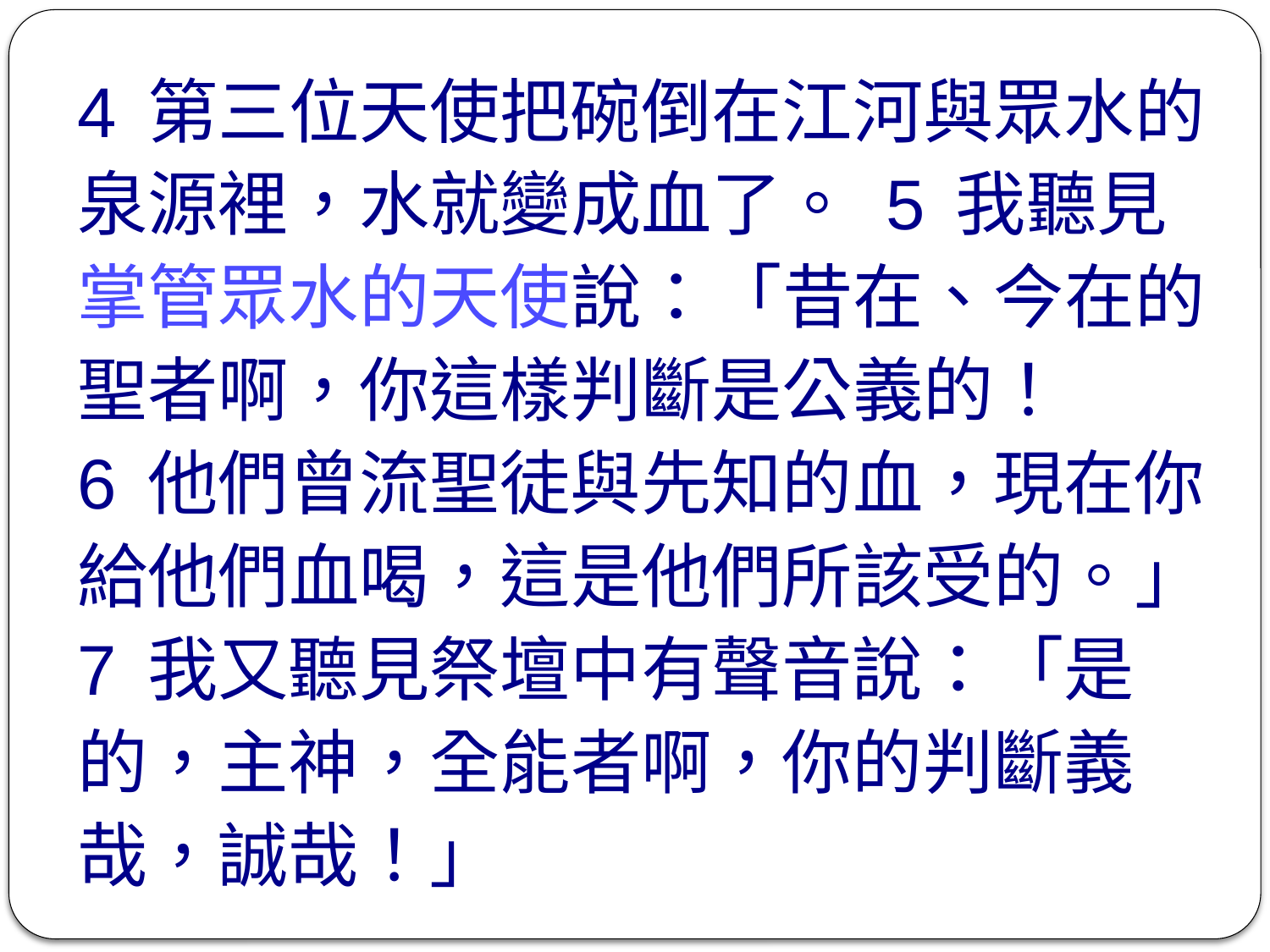

4 第三位天使把碗倒在江河與眾水的泉源裡，水就變成血了。 5 我聽見掌管眾水的天使說：「昔在、今在的聖者啊，你這樣判斷是公義的！ 6 他們曾流聖徒與先知的血，現在你給他們血喝，這是他們所該受的。」 7 我又聽見祭壇中有聲音說：「是的，主神，全能者啊，你的判斷義哉，誠哉！」